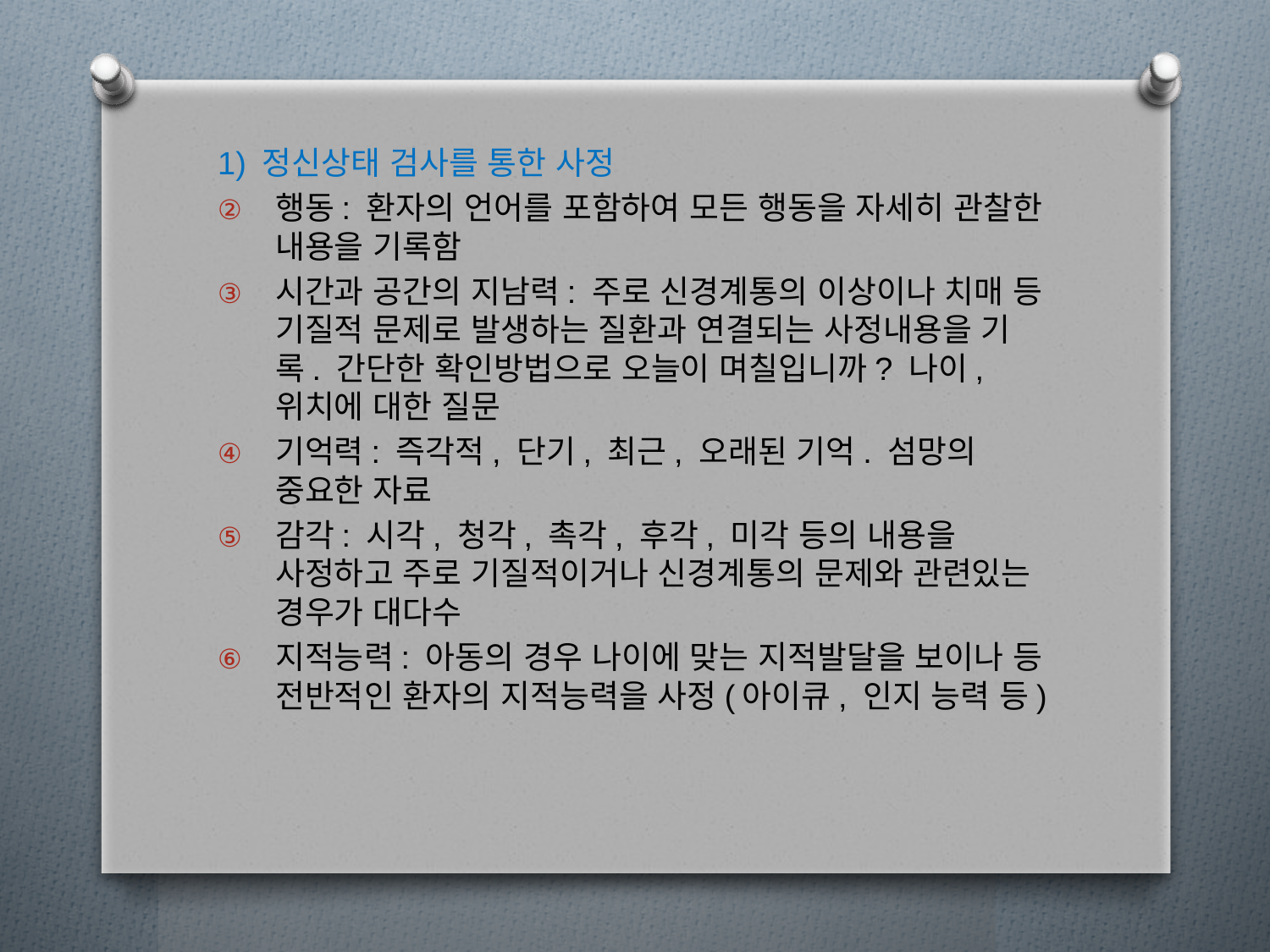

1) 정신상태 검사를 통한 사정
행동: 환자의 언어를 포함하여 모든 행동을 자세히 관찰한 내용을 기록함
시간과 공간의 지남력: 주로 신경계통의 이상이나 치매 등 기질적 문제로 발생하는 질환과 연결되는 사정내용을 기록. 간단한 확인방법으로 오늘이 며칠입니까? 나이, 위치에 대한 질문
기억력: 즉각적, 단기, 최근, 오래된 기억. 섬망의 중요한 자료
감각: 시각, 청각, 촉각, 후각, 미각 등의 내용을 사정하고 주로 기질적이거나 신경계통의 문제와 관련있는 경우가 대다수
지적능력: 아동의 경우 나이에 맞는 지적발달을 보이나 등 전반적인 환자의 지적능력을 사정(아이큐, 인지 능력 등)